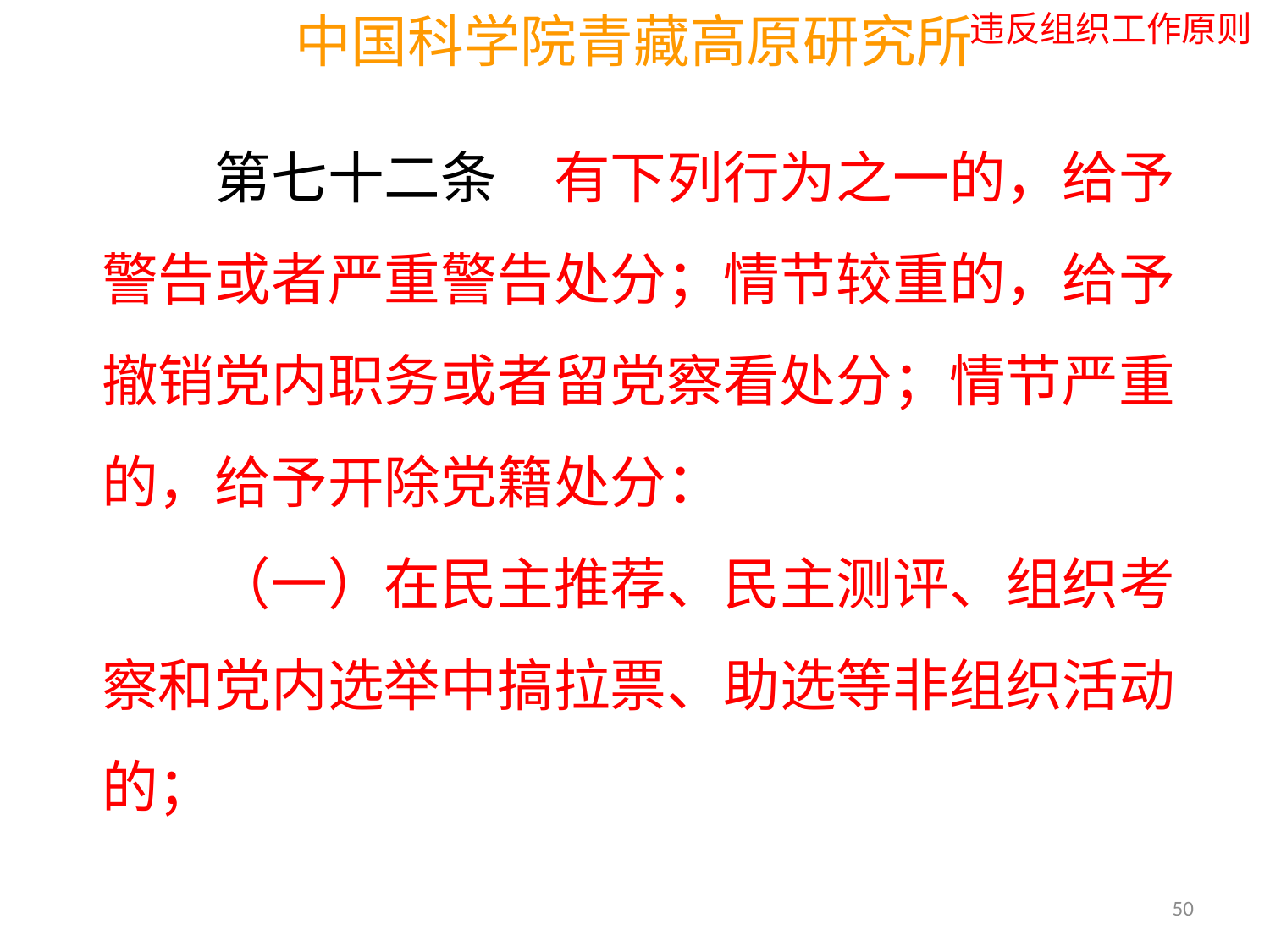

违反组织工作原则
　　第七十二条　有下列行为之一的，给予警告或者严重警告处分；情节较重的，给予撤销党内职务或者留党察看处分；情节严重的，给予开除党籍处分：
　　（一）在民主推荐、民主测评、组织考察和党内选举中搞拉票、助选等非组织活动的；
50